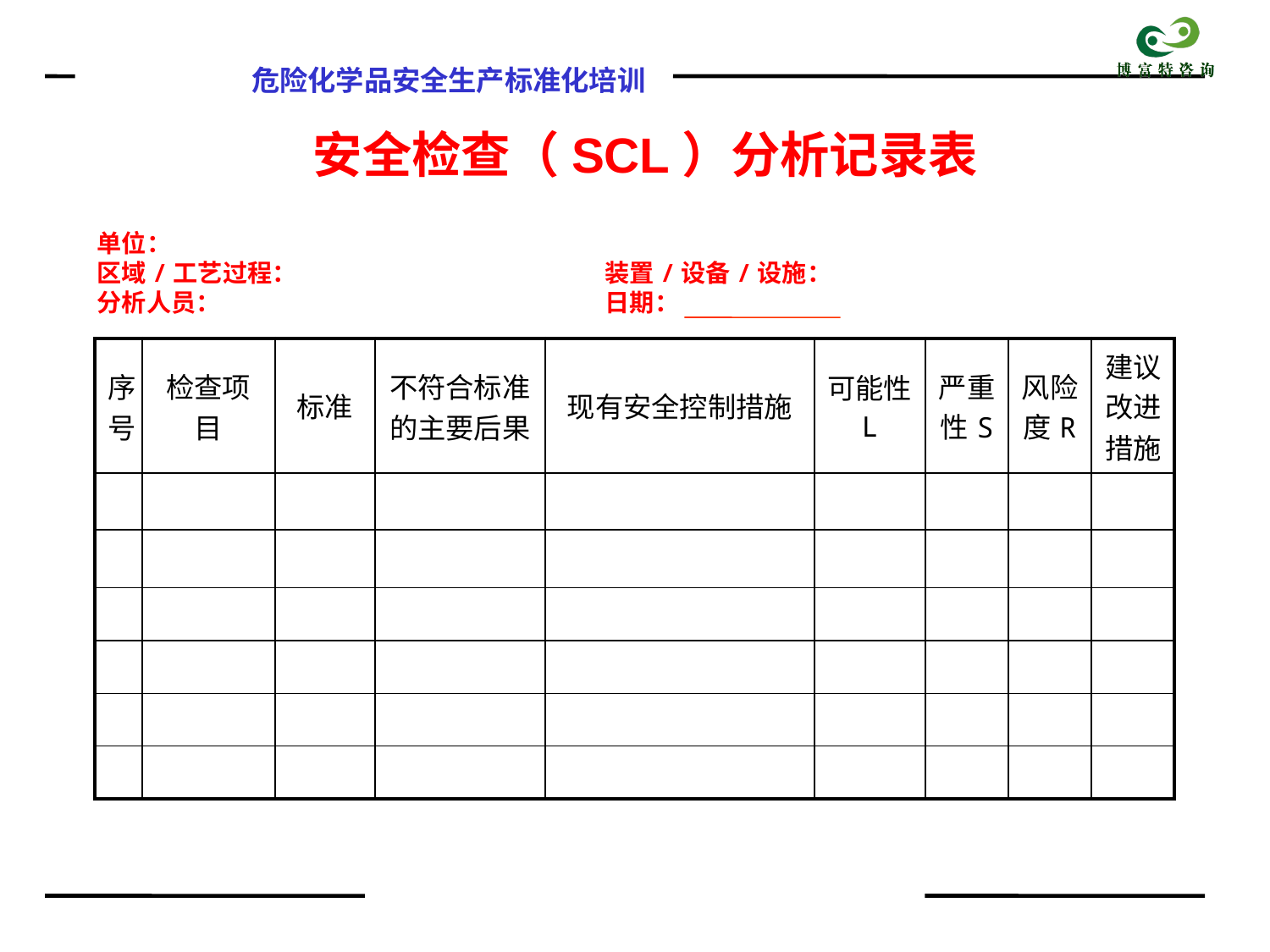

# 安全检查（SCL）分析记录表
单位：
区域/工艺过程：			装置/设备/设施：
分析人员：				日期：

| 序号 | 检查项目 | 标准 | 不符合标准的主要后果 | 现有安全控制措施 | 可能性L | 严重性S | 风险度R | 建议改进措施 |
| --- | --- | --- | --- | --- | --- | --- | --- | --- |
|  |  |  |  |  |  |  |  |  |
|  |  |  |  |  |  |  |  |  |
|  |  |  |  |  |  |  |  |  |
|  |  |  |  |  |  |  |  |  |
|  |  |  |  |  |  |  |  |  |
|  |  |  |  |  |  |  |  |  |